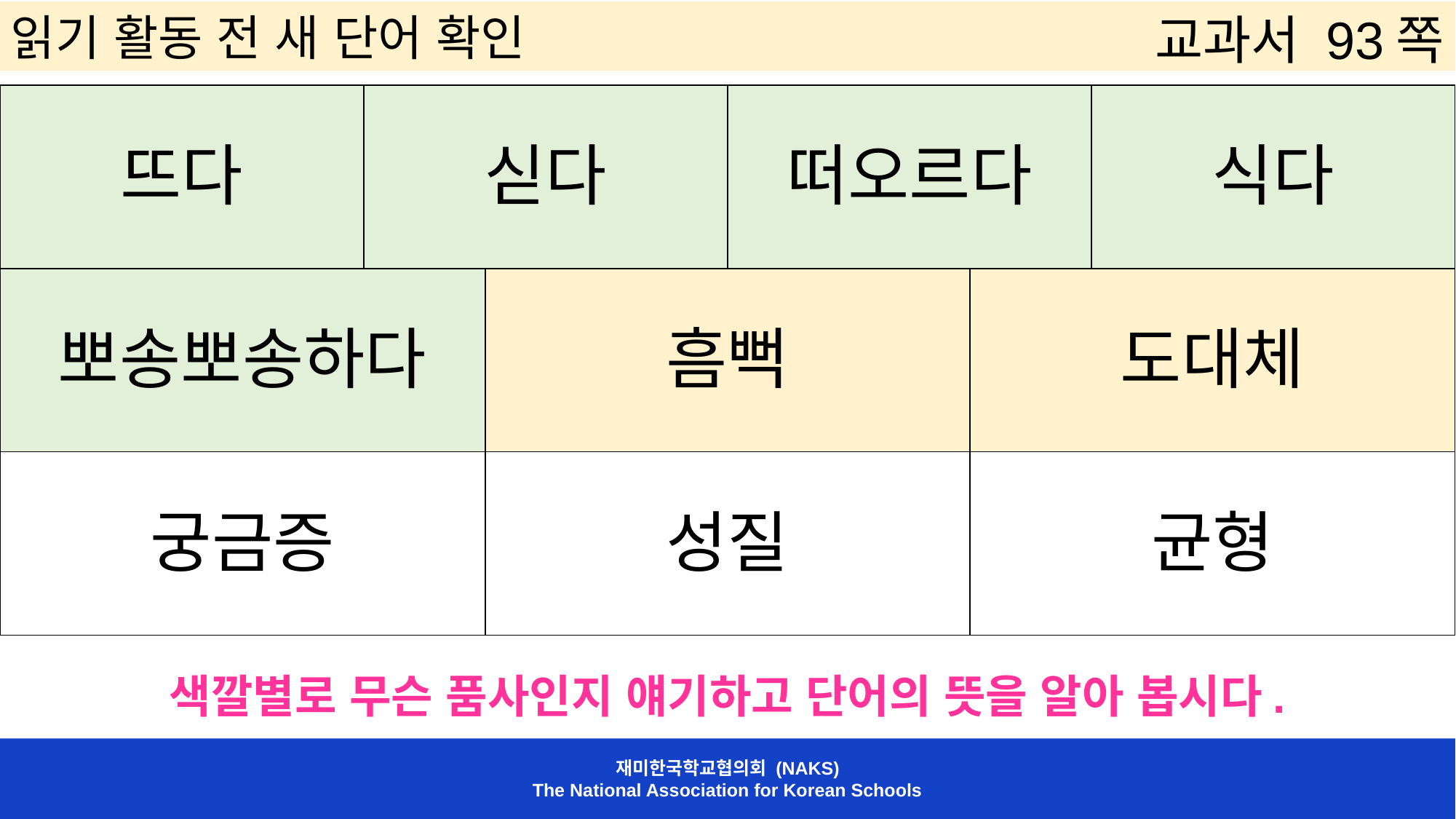

읽기 활동 전 새 단어 확인
교과서 93쪽
| 뜨다 | 싣다 |  | 떠오르다 |  | 식다 |
| --- | --- | --- | --- | --- | --- |
| 뽀송뽀송하다 |  | 흠뻑 |  | 도대체 |  |
| 궁금증 |  | 성질 |  | 균형 |  |
색깔별로 무슨 품사인지 얘기하고 단어의 뜻을 알아 봅시다.
재미한국학교협의회 (NAKS)
The National Association for Korean Schools